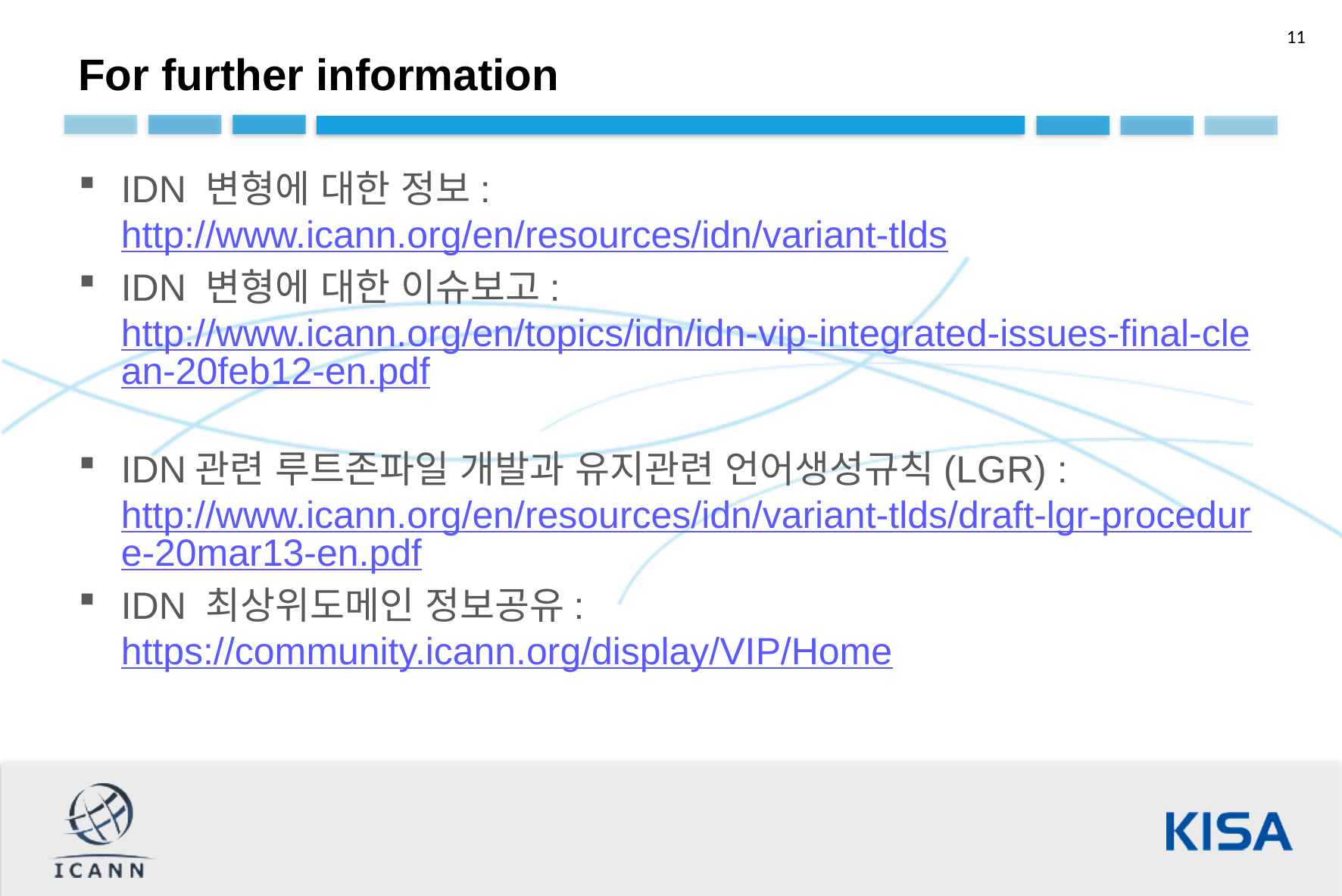

For further information
IDN 변형에 대한 정보: http://www.icann.org/en/resources/idn/variant-tlds
IDN 변형에 대한 이슈보고: http://www.icann.org/en/topics/idn/idn-vip-integrated-issues-final-clean-20feb12-en.pdf
IDN관련 루트존파일 개발과 유지관련 언어생성규칙(LGR) : http://www.icann.org/en/resources/idn/variant-tlds/draft-lgr-procedure-20mar13-en.pdf
IDN 최상위도메인 정보공유: https://community.icann.org/display/VIP/Home